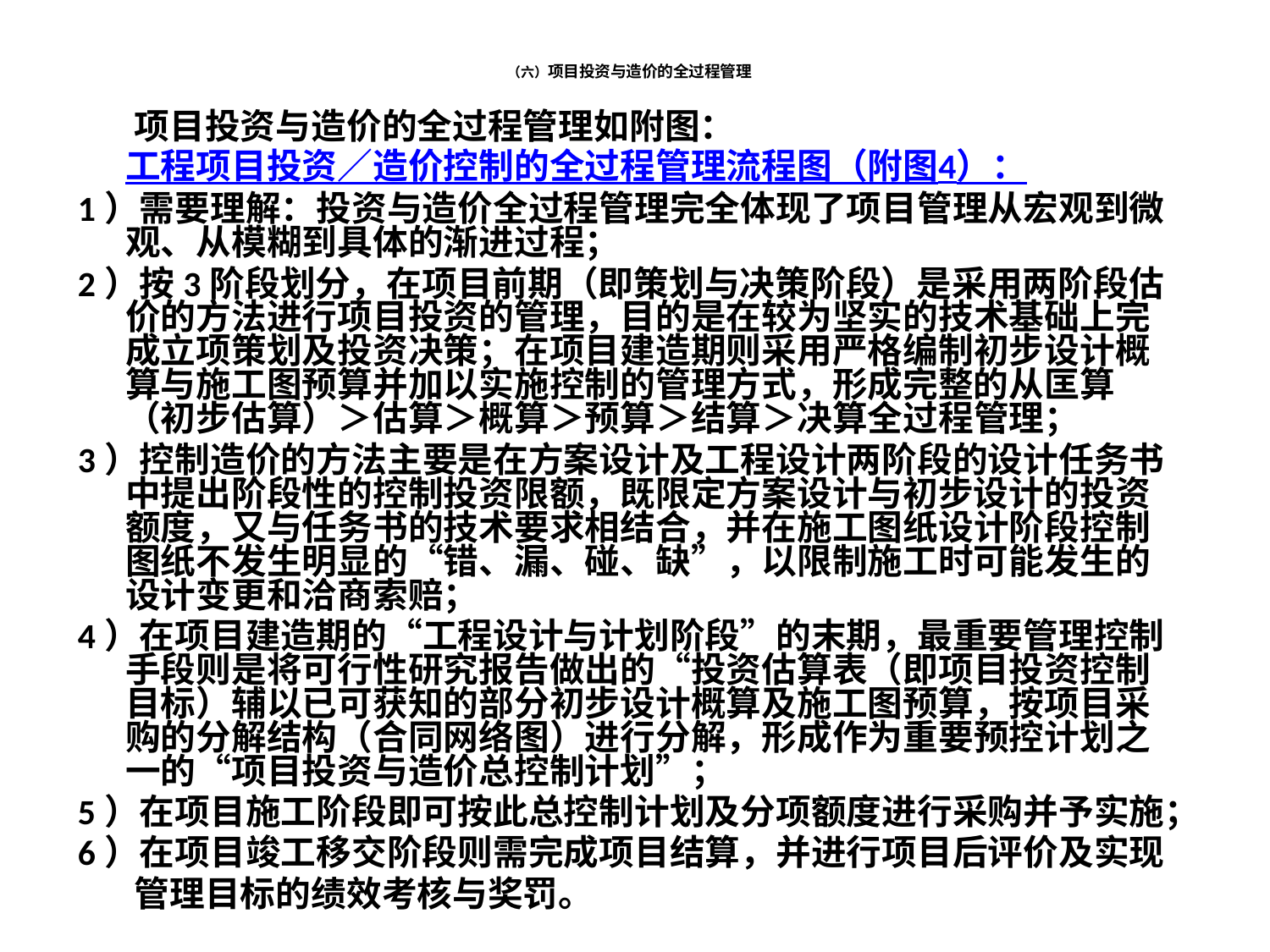

（六）项目投资与造价的全过程管理
      项目投资与造价的全过程管理如附图：工程项目投资／造价控制的全过程管理流程图（附图4）：
1）需要理解：投资与造价全过程管理完全体现了项目管理从宏观到微观、从模糊到具体的渐进过程；
2）按3阶段划分，在项目前期（即策划与决策阶段）是采用两阶段估价的方法进行项目投资的管理，目的是在较为坚实的技术基础上完成立项策划及投资决策；在项目建造期则采用严格编制初步设计概算与施工图预算并加以实施控制的管理方式，形成完整的从匡算（初步估算）＞估算＞概算＞预算＞结算＞决算全过程管理；
3）控制造价的方法主要是在方案设计及工程设计两阶段的设计任务书中提出阶段性的控制投资限额，既限定方案设计与初步设计的投资额度，又与任务书的技术要求相结合，并在施工图纸设计阶段控制图纸不发生明显的“错、漏、碰、缺”，以限制施工时可能发生的设计变更和洽商索赔；
4）在项目建造期的“工程设计与计划阶段”的末期，最重要管理控制手段则是将可行性研究报告做出的“投资估算表（即项目投资控制目标）辅以已可获知的部分初步设计概算及施工图预算，按项目采购的分解结构（合同网络图）进行分解，形成作为重要预控计划之一的“项目投资与造价总控制计划”；
5）在项目施工阶段即可按此总控制计划及分项额度进行采购并予实施；
6）在项目竣工移交阶段则需完成项目结算，并进行项目后评价及实现
      管理目标的绩效考核与奖罚。